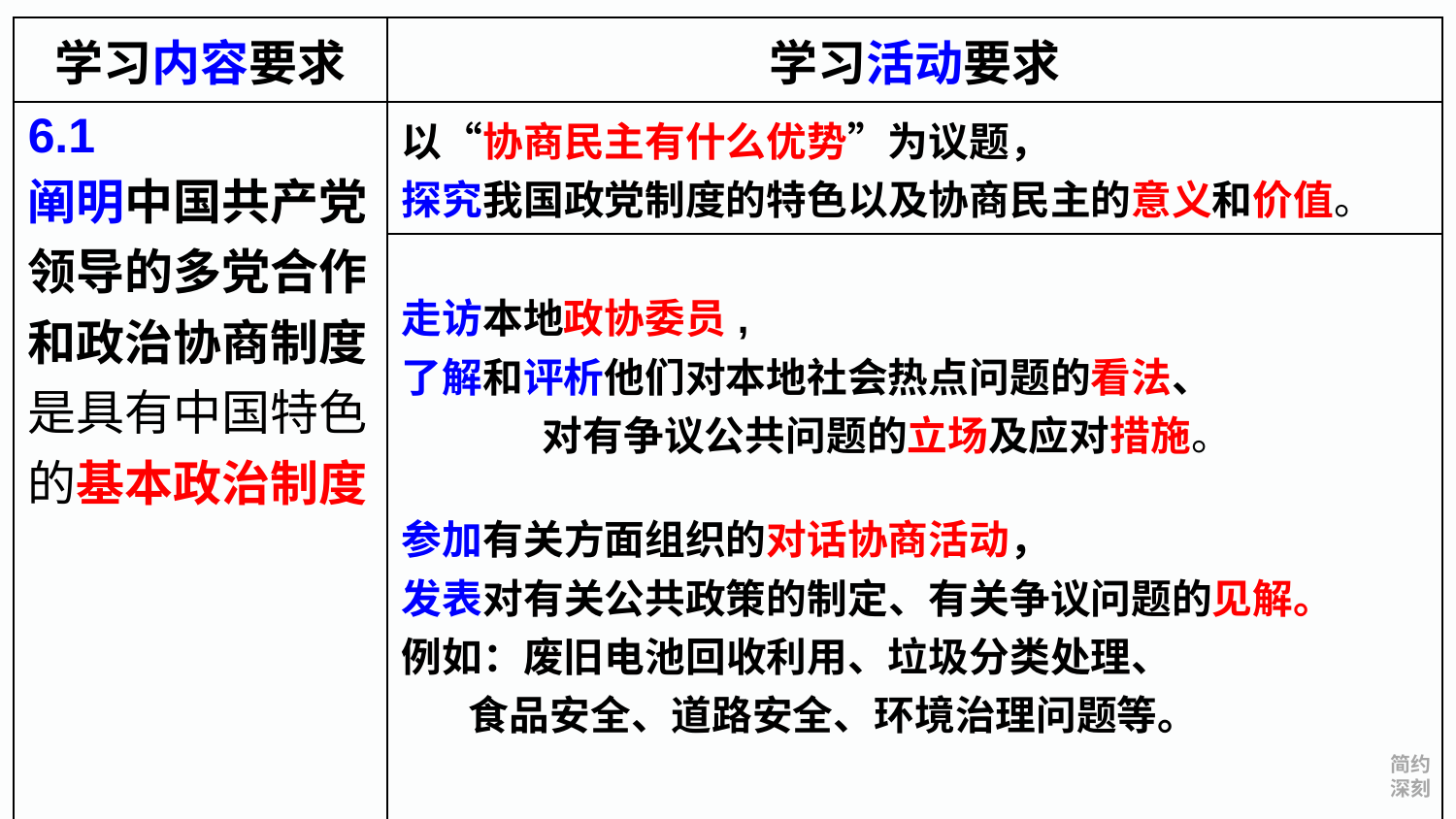

| 学习内容要求 | 学习活动要求 |
| --- | --- |
| 6.1 阐明中国共产党领导的多党合作和政治协商制度是具有中国特色的基本政治制度 | 以“协商民主有什么优势”为议题， 探究我国政党制度的特色以及协商民主的意义和价值。 |
|  | 走访本地政协委员, 了解和评析他们对本地社会热点问题的看法、 对有争议公共问题的立场及应对措施。 参加有关方面组织的对话协商活动， 发表对有关公共政策的制定、有关争议问题的见解。 例如：废旧电池回收利用、垃圾分类处理、 食品安全、道路安全、环境治理问题等。 |